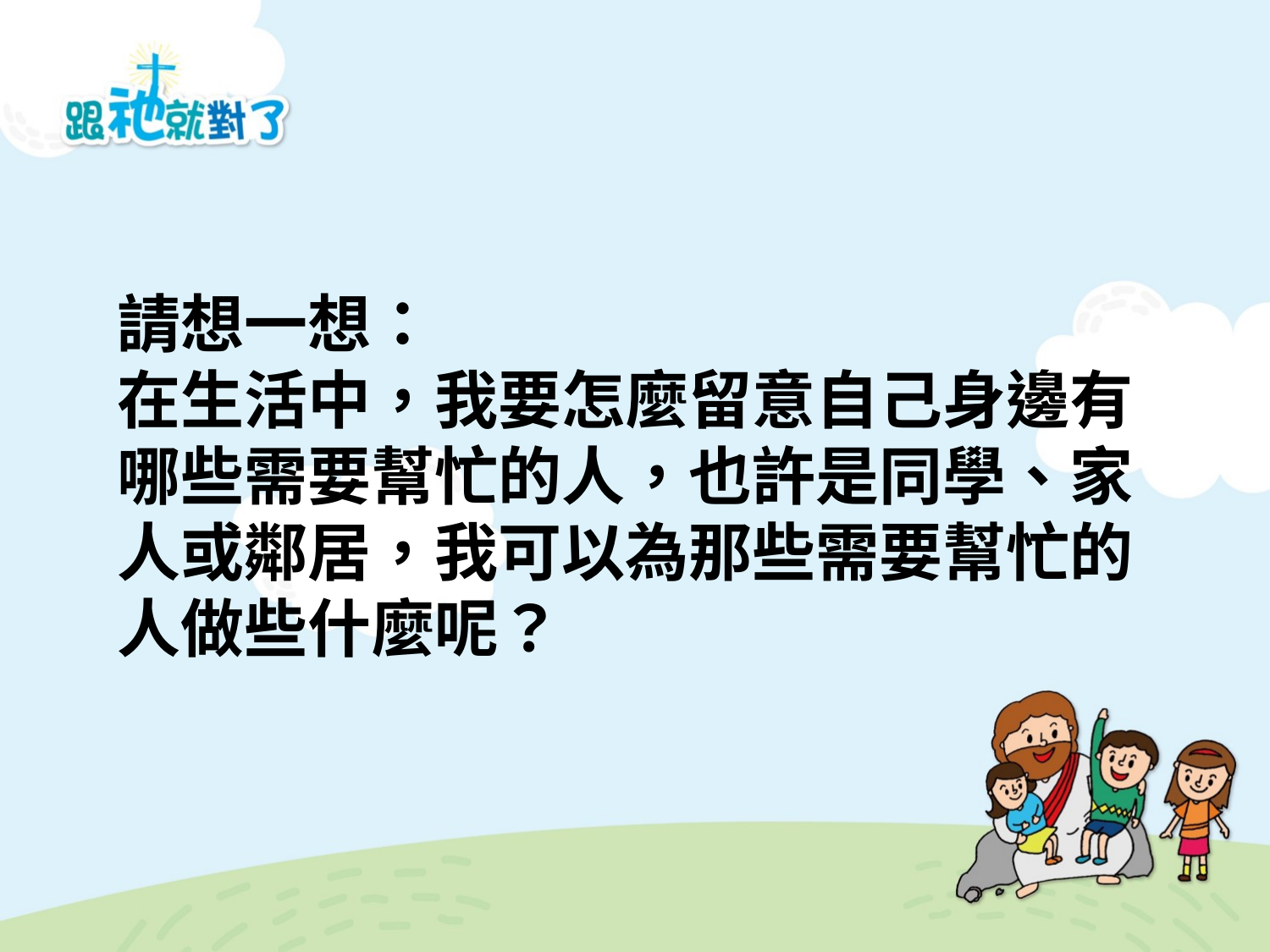

請想一想：
在生活中，我要怎麼留意自己身邊有哪些需要幫忙的人，也許是同學、家人或鄰居，我可以為那些需要幫忙的人做些什麼呢？